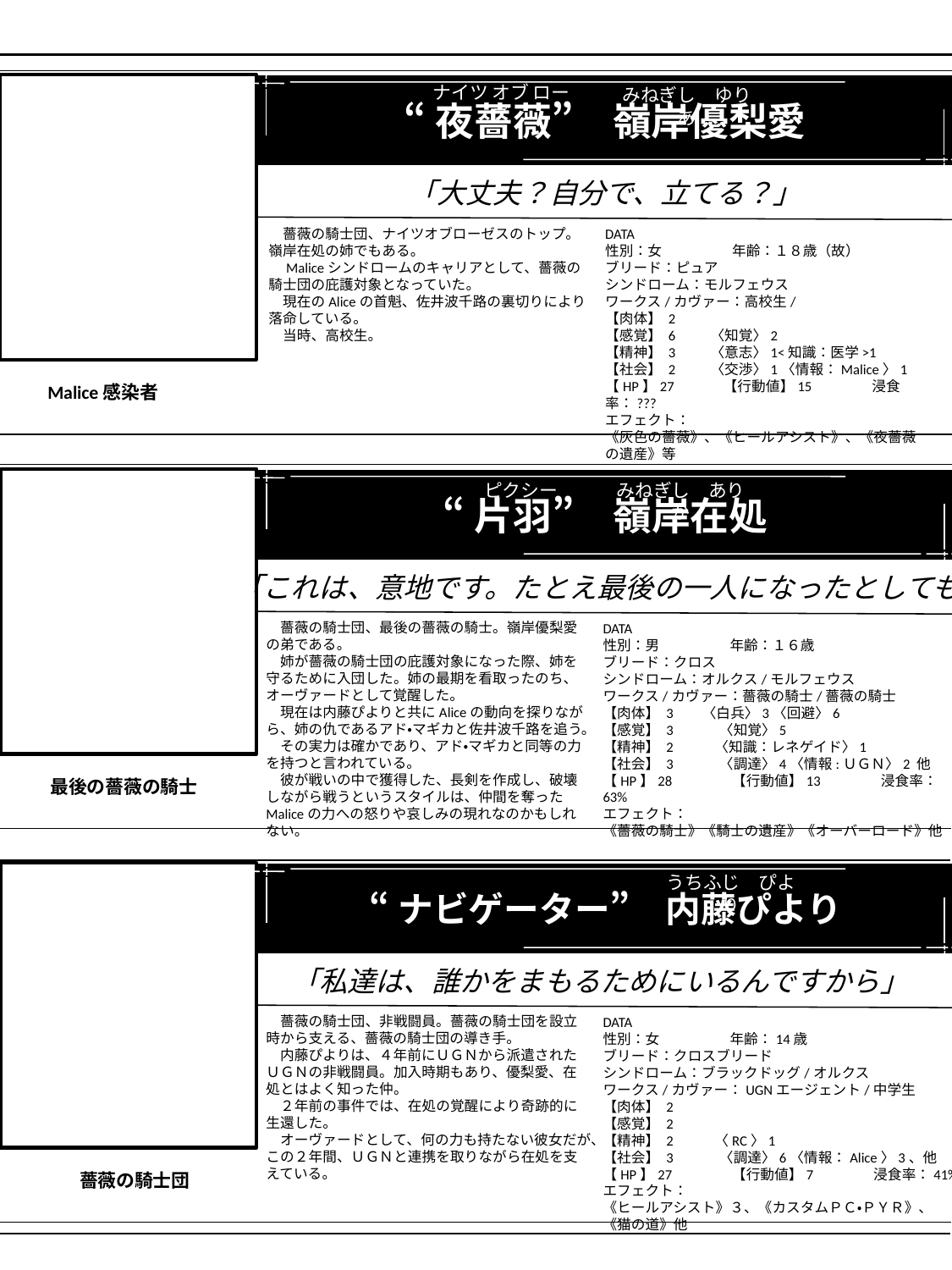

ナイツ オブ ローズ
“夜薔薇”　嶺岸優梨愛
みねぎし　ゆりあ
「大丈夫？自分で、立てる？」
DATA
性別：女	年齢：１８歳（故）
ブリード：ピュア
シンドローム：モルフェウス
ワークス/カヴァー：高校生/
【肉体】 2
【感覚】 6　　 〈知覚〉2
【精神】 3　 　〈意志〉1<知識：医学>1
【社会】 2　　 〈交渉〉1〈情報：Malice〉1
【HP】27　　　 【行動値】15　　　　浸食率：???
エフェクト：
《灰色の薔薇》、《ヒールアシスト》、《夜薔薇の遺産》等
　薔薇の騎士団、ナイツオブローゼスのトップ。嶺岸在処の姉でもある。
　Maliceシンドロームのキャリアとして、薔薇の騎士団の庇護対象となっていた。
　現在のAliceの首魁、佐井波千路の裏切りにより落命している。
　当時、高校生。

Malice感染者

“片羽”　嶺岸在処
みねぎし　ありか
ピクシー
 「これは、意地です。たとえ最後の一人になったとしても」
　薔薇の騎士団、最後の薔薇の騎士。嶺岸優梨愛の弟である。
　姉が薔薇の騎士団の庇護対象になった際、姉を守るために入団した。姉の最期を看取ったのち、オーヴァードとして覚醒した。
　現在は内藤ぴよりと共にAliceの動向を探りながら、姉の仇であるアド・マギカと佐井波千路を追う。
　その実力は確かであり、アド・マギカと同等の力を持つと言われている。
　彼が戦いの中で獲得した、長剣を作成し、破壊しながら戦うというスタイルは、仲間を奪ったMaliceの力への怒りや哀しみの現れなのかもしれない。
DATA
性別：男	年齢：１６歳
ブリード：クロス
シンドローム：オルクス/モルフェウス
ワークス/カヴァー：薔薇の騎士/薔薇の騎士
【肉体】 3        〈白兵〉3〈回避〉6
【感覚】 3　　　〈知覚〉5
【精神】 2　　   〈知識：レネゲイド〉1
【社会】 3　　　〈調達〉4〈情報:ＵＧＮ〉2 他
【HP】28　　　　【行動値】13　　　　浸食率：63%
エフェクト：
《薔薇の騎士》《騎士の遺産》《オーバーロード》他
最後の薔薇の騎士

うちふじ　ぴより
“ナビゲーター”　内藤ぴより
 「私達は、誰かをまもるためにいるんですから」
　薔薇の騎士団、非戦闘員。薔薇の騎士団を設立時から支える、薔薇の騎士団の導き手。
　内藤ぴよりは、４年前にＵＧＮから派遣されたＵＧＮの非戦闘員。加入時期もあり、優梨愛、在処とはよく知った仲。
　２年前の事件では、在処の覚醒により奇跡的に生還した。
　オーヴァードとして、何の力も持たない彼女だが、この２年間、ＵＧＮと連携を取りながら在処を支えている。

DATA
性別：女	年齢：14歳
ブリード：クロスブリード
シンドローム：ブラックドッグ/オルクス
ワークス/カヴァー：UGNエージェント/中学生
【肉体】 2
【感覚】 2
【精神】 2　　   〈RC〉1
【社会】 3　　　〈調達〉6〈情報：Alice〉3、他
【HP】27　　　　【行動値】7　　　　浸食率：41%
エフェクト：
《ヒールアシスト》３、《カスタムＰＣ・ＰＹＲ》、《猫の道》他
薔薇の騎士団